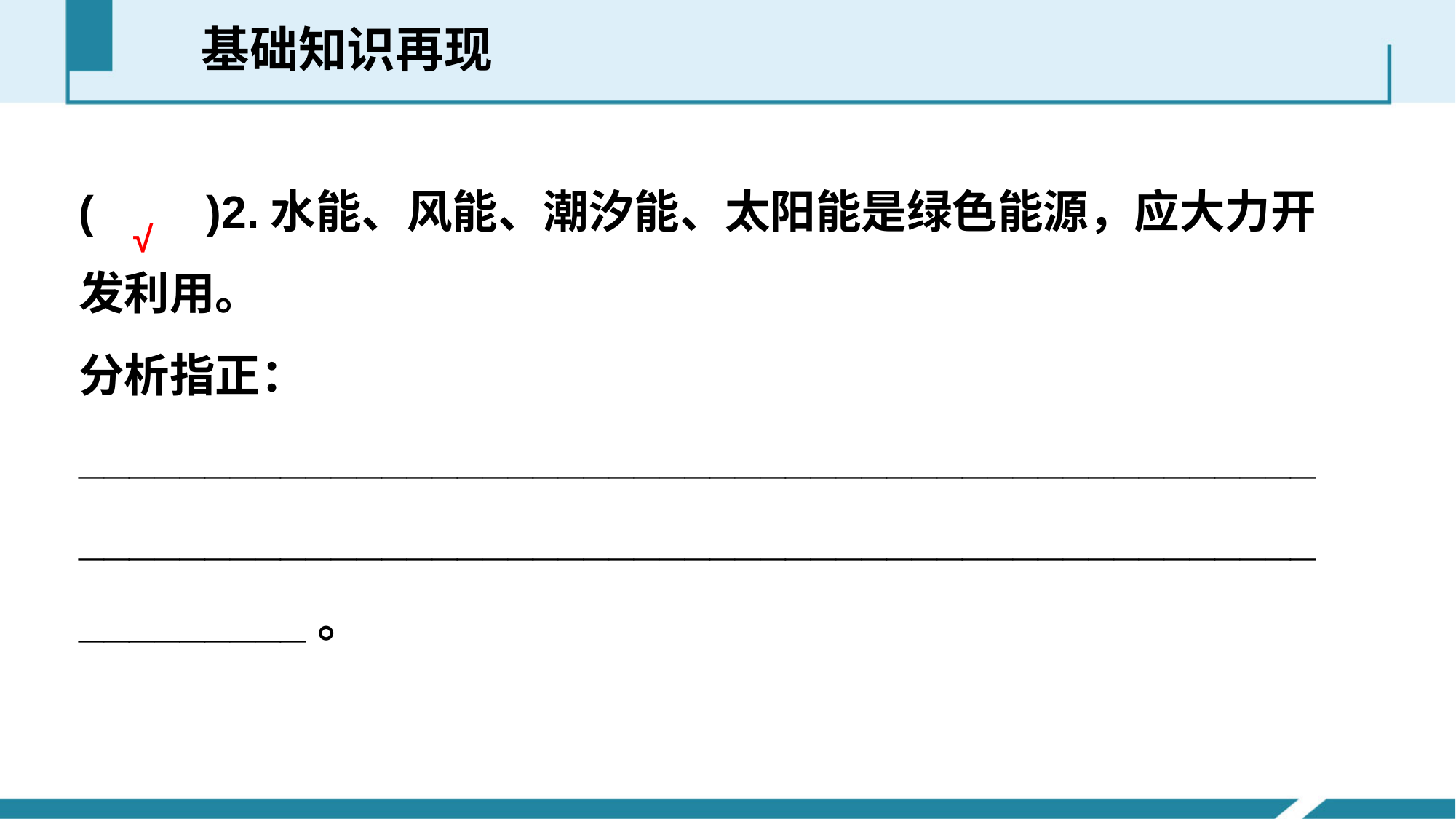

基础知识再现
(　　)2.水能、风能、潮汐能、太阳能是绿色能源，应大力开发利用。
分析指正：___________________________________________________________________________________________________________。
√